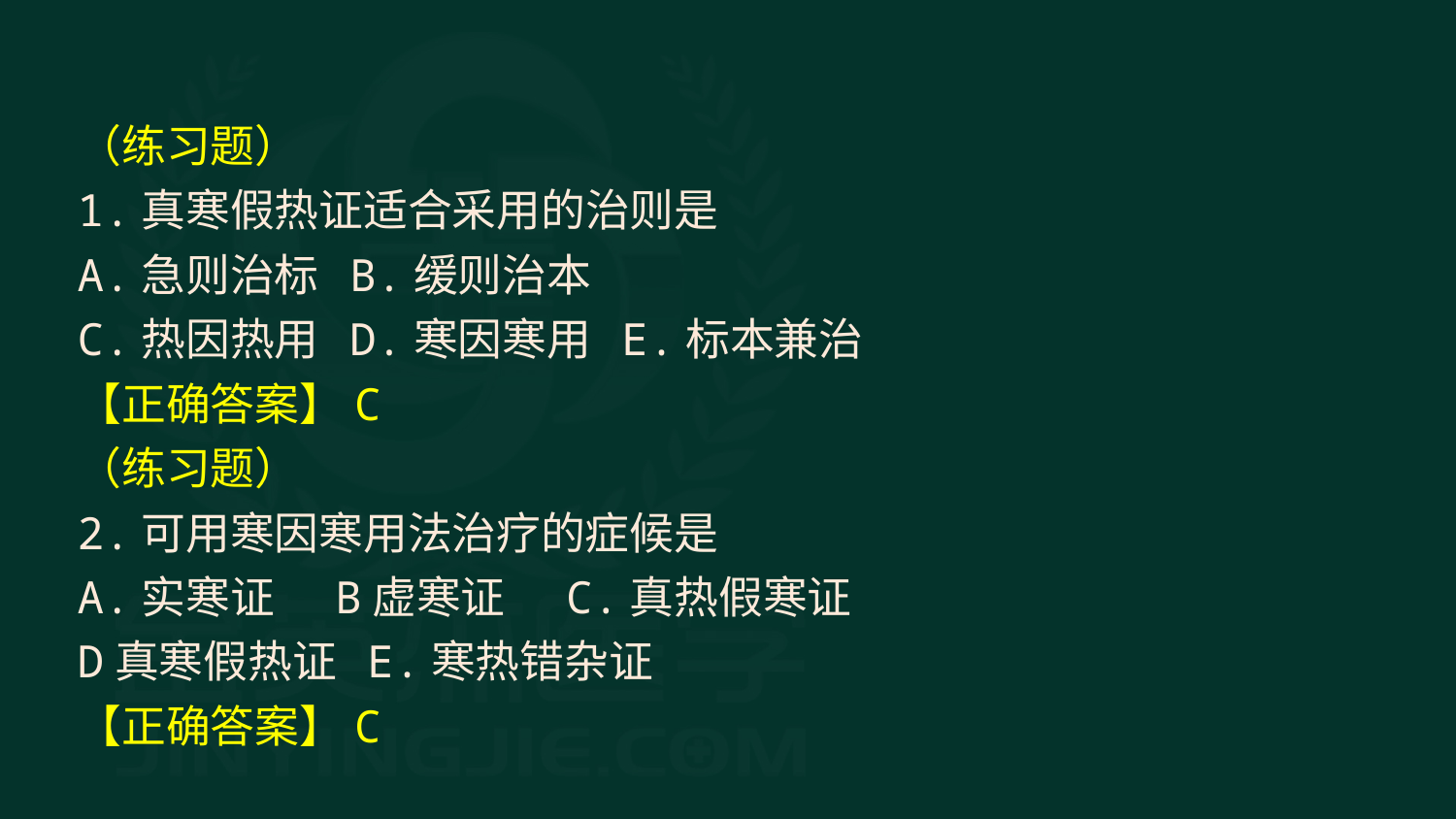

（练习题）
1.真寒假热证适合采用的治则是
A.急则治标  B.缓则治本
C.热因热用  D.寒因寒用  E.标本兼治
【正确答案】C
（练习题）
2.可用寒因寒用法治疗的症候是
A.实寒证     B虚寒证     C.真热假寒证
D真寒假热证  E.寒热错杂证
【正确答案】C